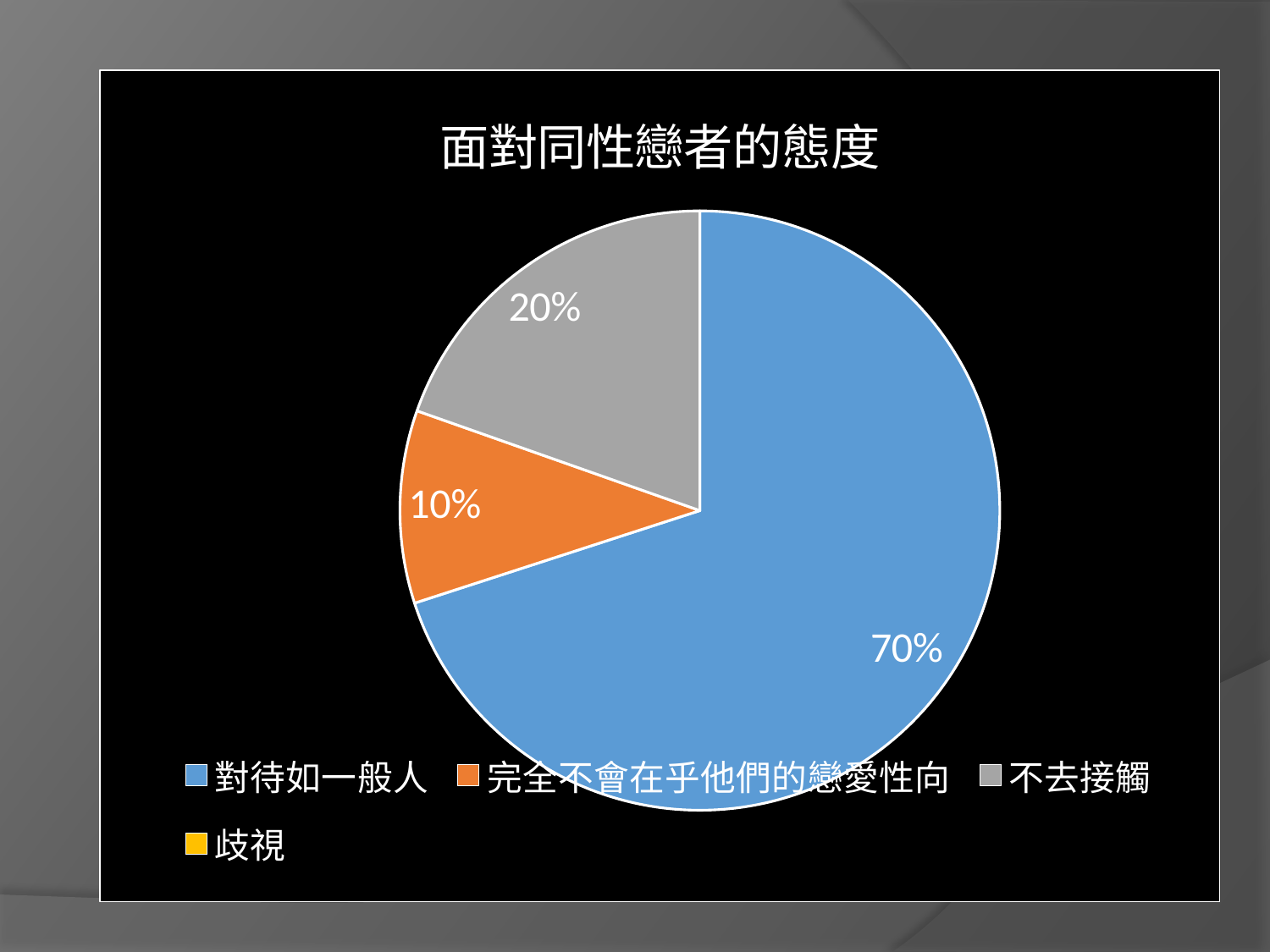

### Chart: 面對同性戀者的態度

| Category | 銷售 |
|---|---|
| 對待如一般人 | 175.0 |
| 完全不會在乎他們的戀愛性向 | 26.0 |
| 不去接觸 | 49.0 |
| 歧視 | 0.0 |
#